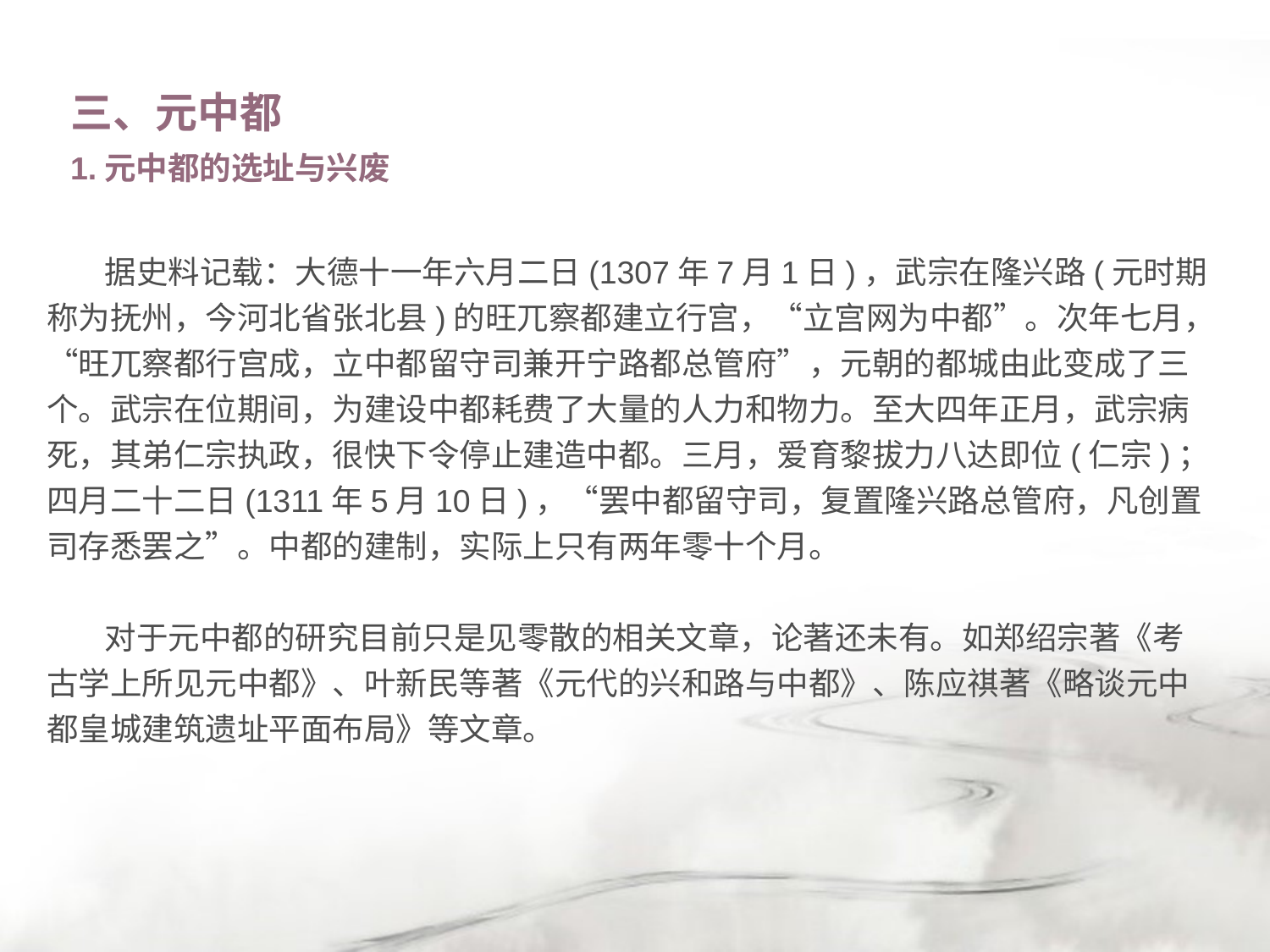

三、元中都
1.元中都的选址与兴废
       据史料记载：大德十一年六月二日(1307年7月1日)，武宗在隆兴路(元时期称为抚州，今河北省张北县)的旺兀察都建立行宫，“立宫网为中都”。次年七月，“旺兀察都行宫成，立中都留守司兼开宁路都总管府”，元朝的都城由此变成了三个。武宗在位期间，为建设中都耗费了大量的人力和物力。至大四年正月，武宗病死，其弟仁宗执政，很快下令停止建造中都。三月，爱育黎拔力八达即位(仁宗)；四月二十二日(1311年5月10日)，“罢中都留守司，复置隆兴路总管府，凡创置司存悉罢之”。中都的建制，实际上只有两年零十个月。

       对于元中都的研究目前只是见零散的相关文章，论著还未有。如郑绍宗著《考古学上所见元中都》、叶新民等著《元代的兴和路与中都》、陈应祺著《略谈元中都皇城建筑遗址平面布局》等文章。